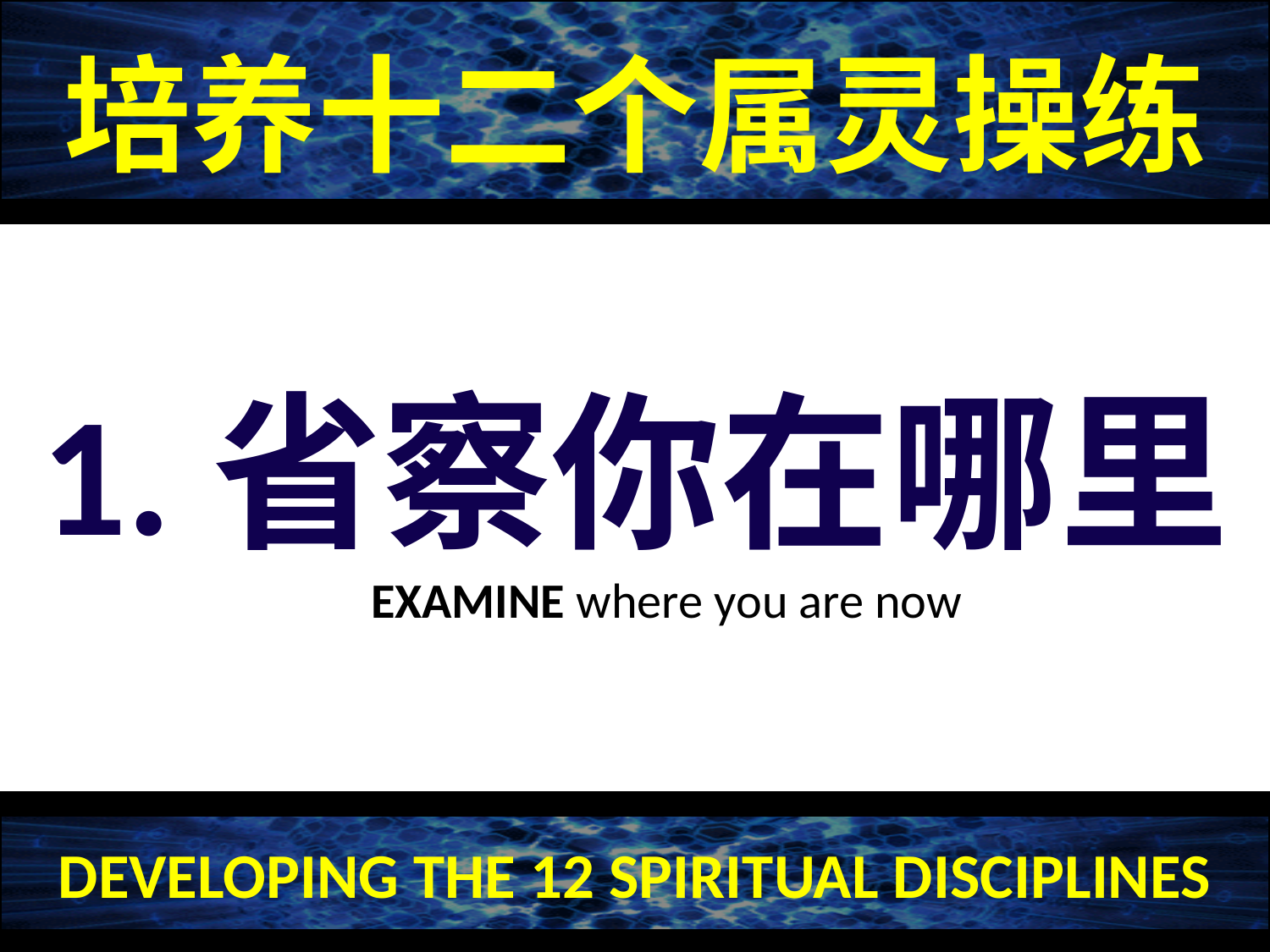

培养十二个属灵操练

1.省察你在哪里
EXAMINE where you are now
DEVELOPING THE 12 SPIRITUAL DISCIPLINES